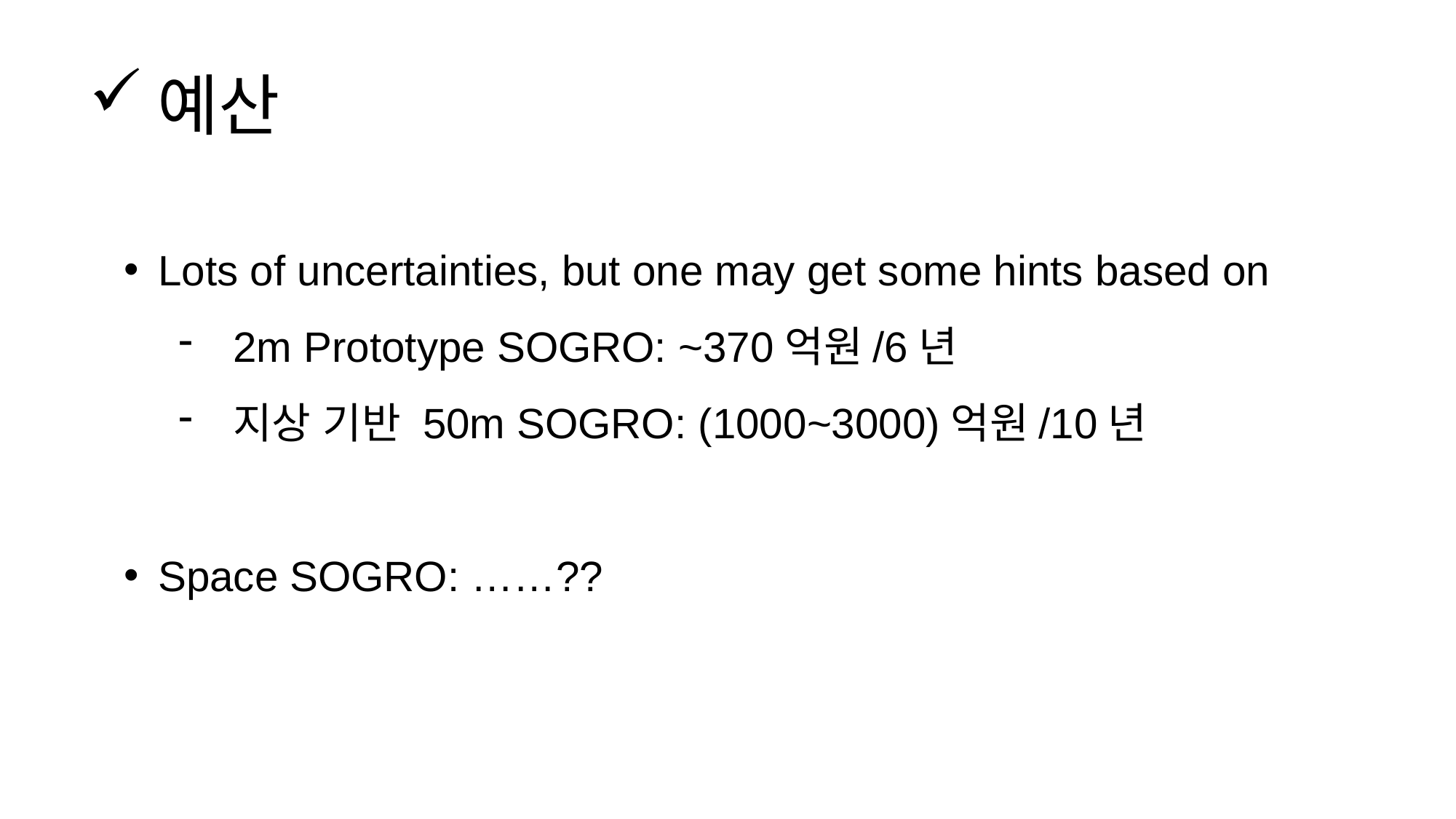

예산
Lots of uncertainties, but one may get some hints based on
2m Prototype SOGRO: ~370억원/6년
지상 기반 50m SOGRO: (1000~3000)억원/10년

Space SOGRO: ……??